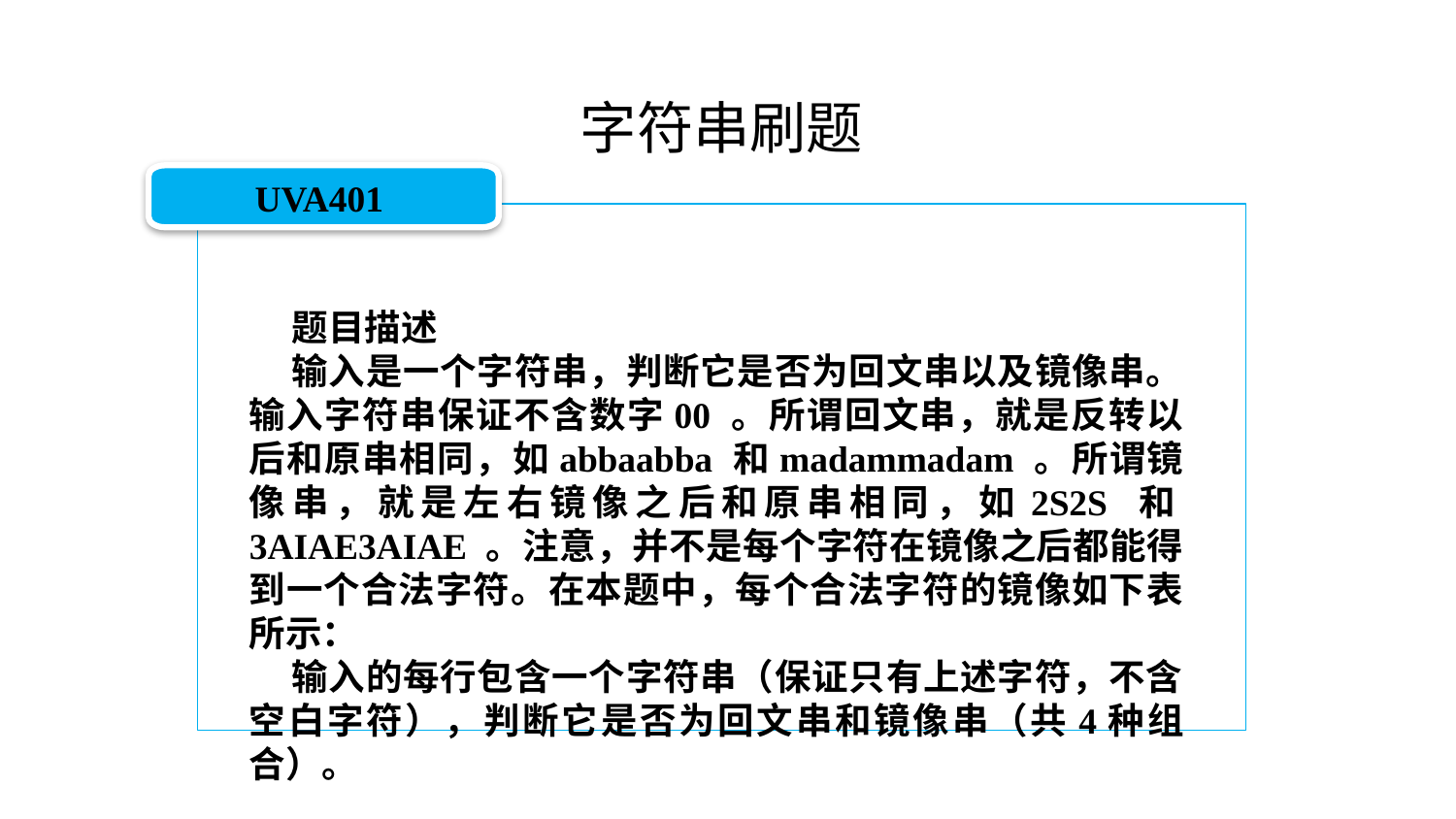

字符串刷题

UVA401
题目描述
输入是一个字符串，判断它是否为回文串以及镜像串。输入字符串保证不含数字00 。所谓回文串，就是反转以后和原串相同，如abbaabba 和madammadam 。所谓镜像串，就是左右镜像之后和原串相同，如2S2S 和3AIAE3AIAE 。注意，并不是每个字符在镜像之后都能得到一个合法字符。在本题中，每个合法字符的镜像如下表所示：
输入的每行包含一个字符串（保证只有上述字符，不含空白字符），判断它是否为回文串和镜像串（共4种组合）。

8